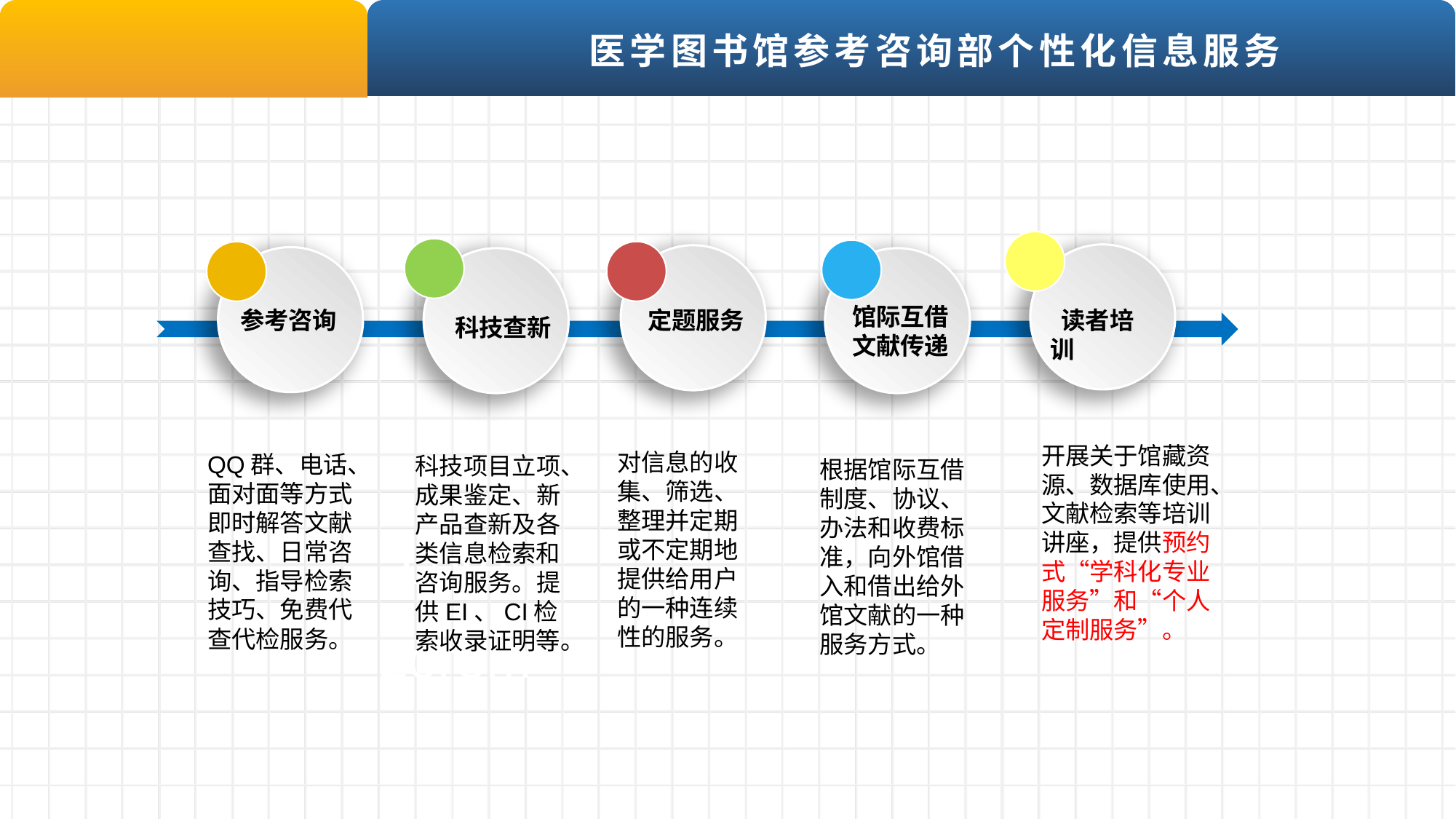

医学图书馆参考咨询部个性化信息服务

 馆际互借
 文献传递
参考咨询
定题服务
 读者培训
 科技查新

开展关于馆藏资源、数据库使用、文献检索等培训讲座，提供预约式“学科化专业服务”和“个人定制服务”。
对信息的收集、筛选、整理并定期或不定期地提供给用户的一种连续性的服务。
QQ群、电话、面对面等方式即时解答文献查找、日常咨询、指导检索技巧、免费代查代检服务。
科技项目立项、成果鉴定、新产品查新及各类信息检索和咨询服务。提供EI、CI检索收录证明等。
根据馆际互借制度、协议、办法和收费标准，向外馆借入和借出给外馆文献的一种服务方式。
Lore
Lorem